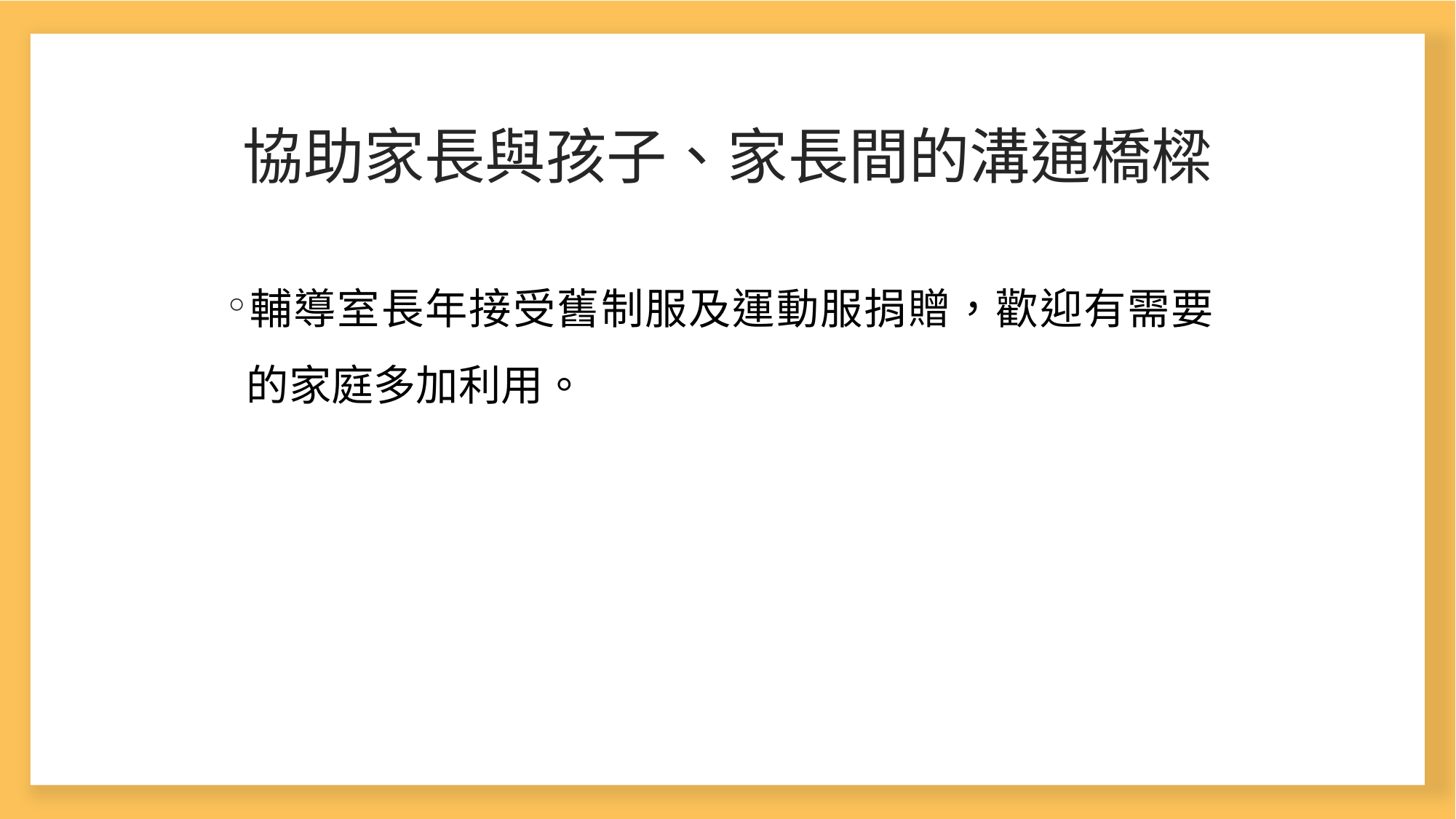

協助家長與孩子、家長間的溝通橋樑
輔導室長年接受舊制服及運動服捐贈，歡迎有需要的家庭多加利用。